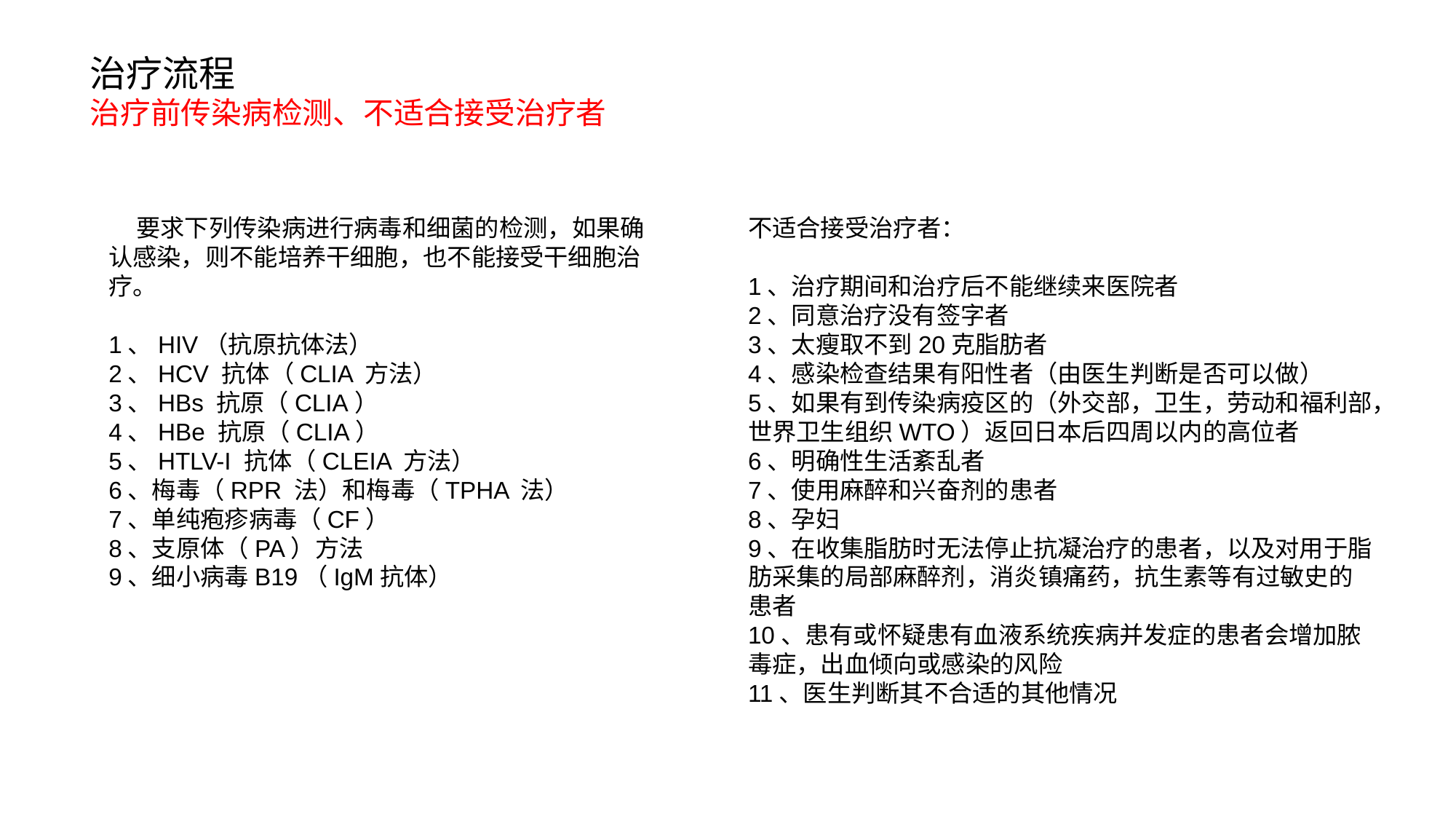

治疗流程
治疗前传染病检测、不适合接受治疗者
    要求下列传染病进行病毒和细菌的检测，如果确认感染，则不能培养干细胞，也不能接受干细胞治疗。

1、HIV（抗原抗体法）
2、HCV 抗体（CLIA 方法）
3、HBs 抗原（CLIA）
4、HBe 抗原（CLIA）
5、HTLV-I 抗体（CLEIA 方法）
6、梅毒（RPR 法）和梅毒（TPHA 法）
7、单纯疱疹病毒（CF）
8、支原体（PA）方法
9、细小病毒B19（IgM抗体）
不适合接受治疗者：

1、治疗期间和治疗后不能继续来医院者
2、同意治疗没有签字者
3、太瘦取不到20克脂肪者
4、感染检查结果有阳性者（由医生判断是否可以做）
5、如果有到传染病疫区的（外交部，卫生，劳动和福利部，世界卫生组织WTO）返回日本后四周以内的高位者
6、明确性生活紊乱者
7、使用麻醉和兴奋剂的患者
8、孕妇
9、在收集脂肪时无法停止抗凝治疗的患者，以及对用于脂肪采集的局部麻醉剂，消炎镇痛药，抗生素等有过敏史的患者
10、患有或怀疑患有血液系统疾病并发症的患者会增加脓毒症，出血倾向或感染的风险
11、医生判断其不合适的其他情况